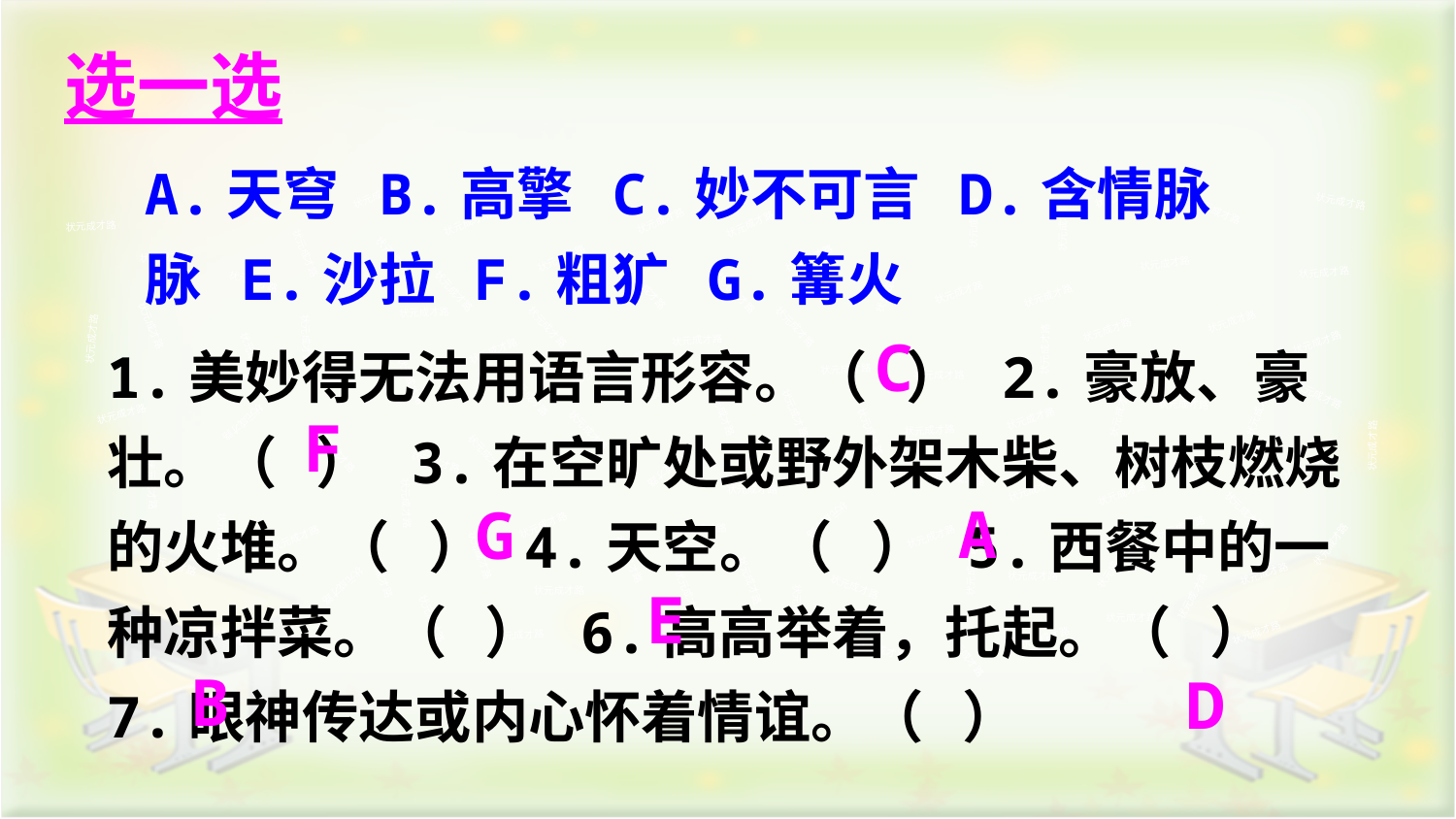

选一选
A.天穹  B.高擎  C.妙不可言  D.含情脉脉  E.沙拉  F.粗犷  G.篝火
状元成才路
状元成才路
状元成才路
状元成才路
状元成才路
状元成才路
状元成才路
状元成才路
状元成才路
状元成才路
状元成才路
状元成才路
状元成才路
状元成才路
状元成才路
状元成才路
状元成才路
状元成才路
状元成才路
状元成才路
状元成才路
状元成才路
状元成才路
状元成才路
状元成才路
状元成才路
状元成才路
状元成才路
状元成才路
状元成才路
1.美妙得无法用语言形容。（   ）  2.豪放、豪壮。（   ）  3.在空旷处或野外架木柴、树枝燃烧的火堆。（   ）  4.天空。（   ）  5.西餐中的一种凉拌菜。（   ）  6.高高举着，托起。（   ）  7.眼神传达或内心怀着情谊。（   ）
C
状元成才路
状元成才路
状元成才路
状元成才路
状元成才路
状元成才路
状元成才路
状元成才路
状元成才路
状元成才路
状元成才路
状元成才路
状元成才路
状元成才路
状元成才路
状元成才路
状元成才路
状元成才路
状元成才路
F
状元成才路
状元成才路
状元成才路
状元成才路
状元成才路
状元成才路
状元成才路
状元成才路
状元成才路
状元成才路
状元成才路
状元成才路
状元成才路
状元成才路
状元成才路
状元成才路
状元成才路
A
G
状元成才路
状元成才路
状元成才路
状元成才路
状元成才路
状元成才路
状元成才路
状元成才路
状元成才路
状元成才路
状元成才路
状元成才路
状元成才路
状元成才路
状元成才路
状元成才路
状元成才路
状元成才路
状元成才路
E
状元成才路
状元成才路
状元成才路
状元成才路
状元成才路
状元成才路
状元成才路
状元成才路
状元成才路
状元成才路
状元成才路
状元成才路
状元成才路
状元成才路
状元成才路
B
D